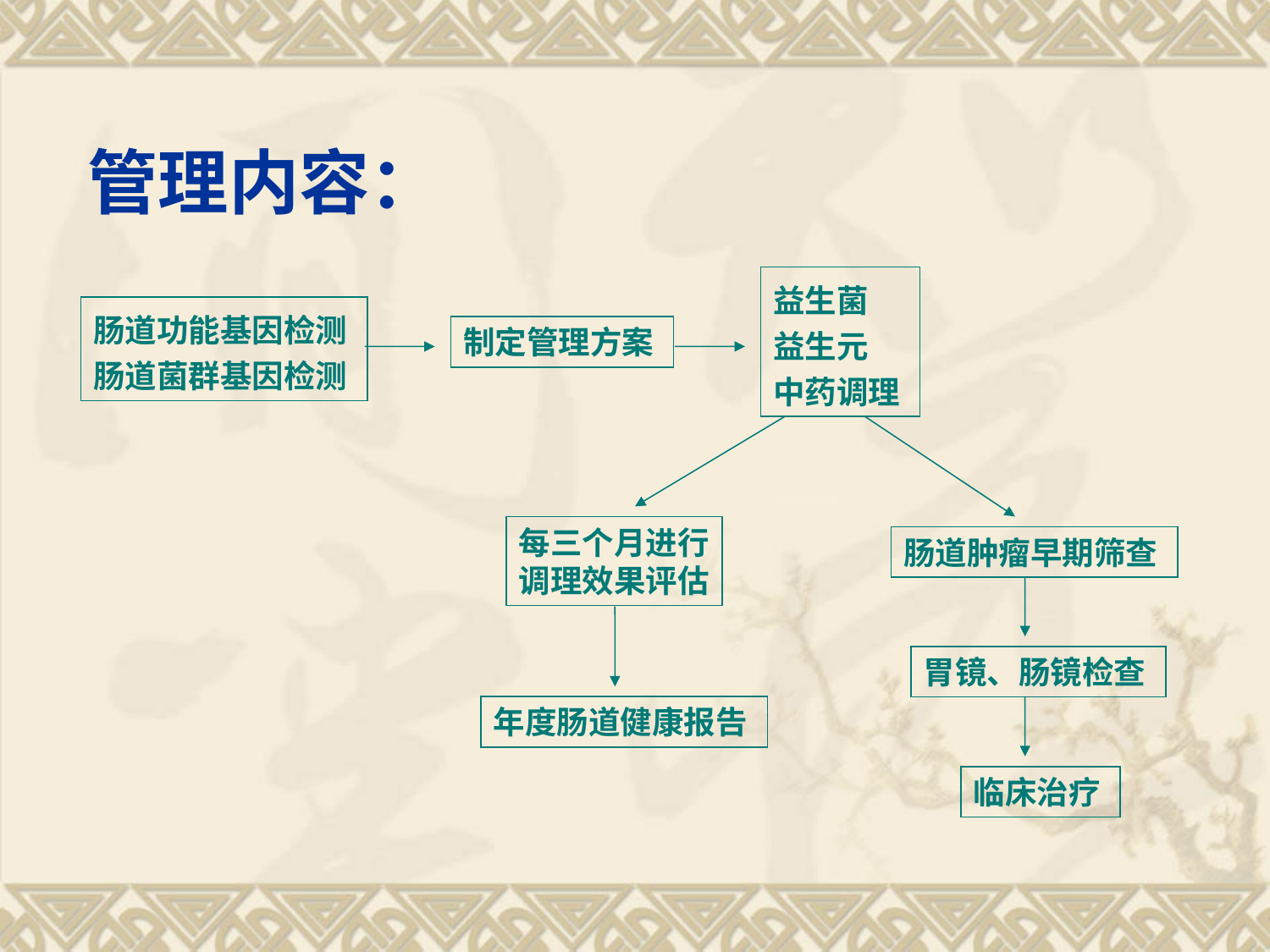

# 管理内容：
益生菌
益生元
中药调理
肠道功能基因检测
肠道菌群基因检测
制定管理方案

每三个月进行
调理效果评估
肠道肿瘤早期筛查

胃镜、肠镜检查
年度肠道健康报告

临床治疗